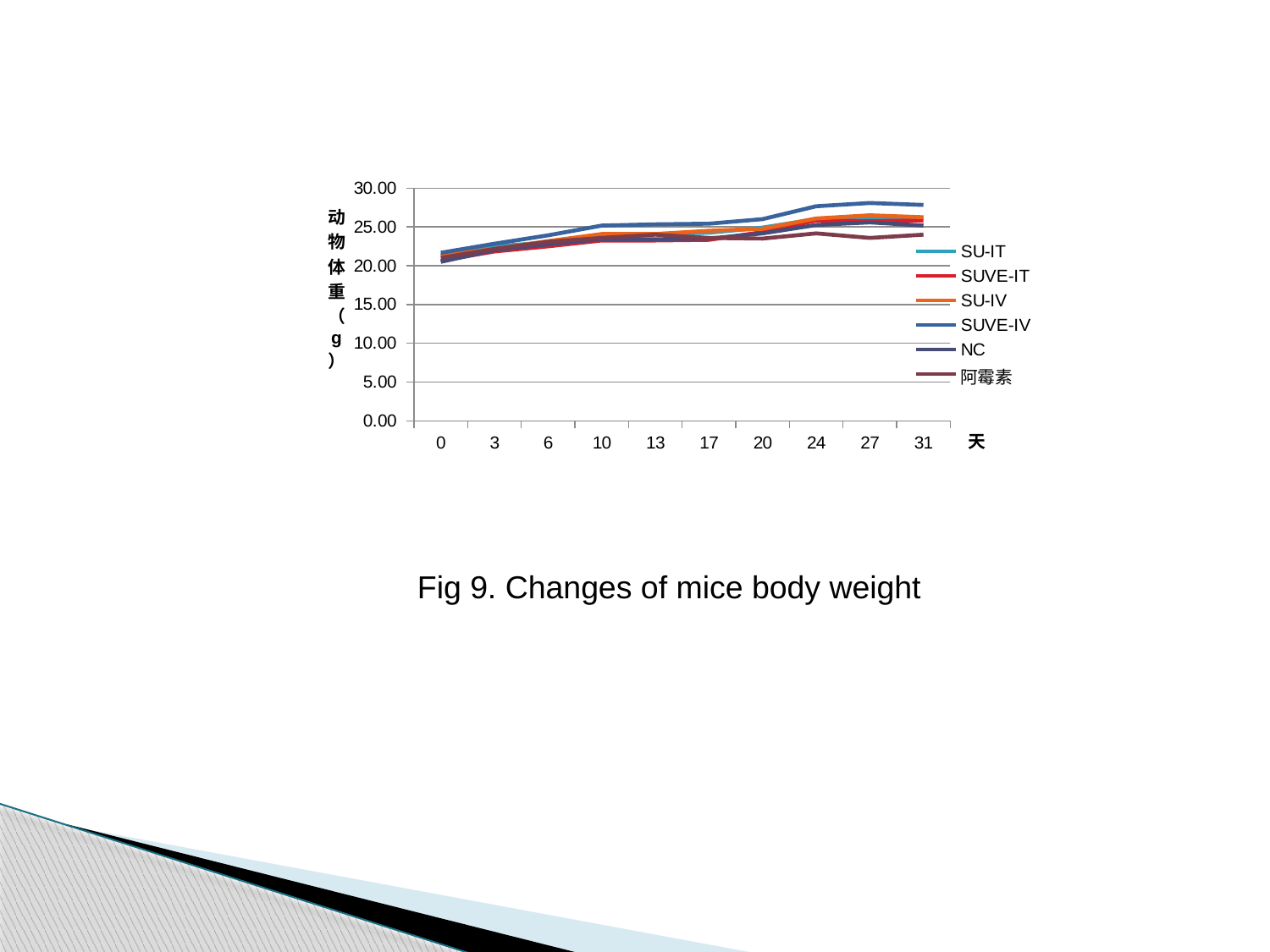

### Chart

| Category | SU-IT | SUVE-IT | SU-IV | SUVE-IV | NC | 阿霉素 |
|---|---|---|---|---|---|---|
| 0 | 21.333333333333332 | 20.666666666666668 | 21.333333333333332 | 21.666666666666668 | 20.5 | 21.0 |
| 3 | 22.5 | 21.833333333333332 | 22.166666666666668 | 22.833333333333332 | 22.0 | 22.166666666666668 |
| 6 | 23.0 | 22.5 | 23.166666666666668 | 23.916666666666668 | 22.75 | 23.083333333333332 |
| 10 | 23.916666666666668 | 23.25 | 24.083333333333332 | 25.166666666666668 | 23.416666666666668 | 23.583333333333332 |
| 13 | 24.083333333333332 | 23.25 | 24.083333333333332 | 25.333333333333332 | 23.416666666666668 | 24.0 |
| 17 | 24.25 | 23.333333333333332 | 24.5 | 25.416666666666668 | 23.5 | 23.583333333333332 |
| 20 | 24.916666666666668 | 24.333333333333332 | 24.75 | 26.0 | 24.166666666666668 | 23.5 |
| 24 | 26.0 | 25.833333333333332 | 26.083333333333332 | 27.666666666666668 | 25.25 | 24.166666666666668 |
| 27 | 26.083333333333332 | 25.75 | 26.5 | 28.083333333333332 | 25.583333333333332 | 23.583333333333332 |
| 31 | 26.166666666666668 | 25.833333333333332 | 26.25 | 27.833333333333332 | 25.166666666666668 | 24.0 |
Fig 9. Changes of mice body weight